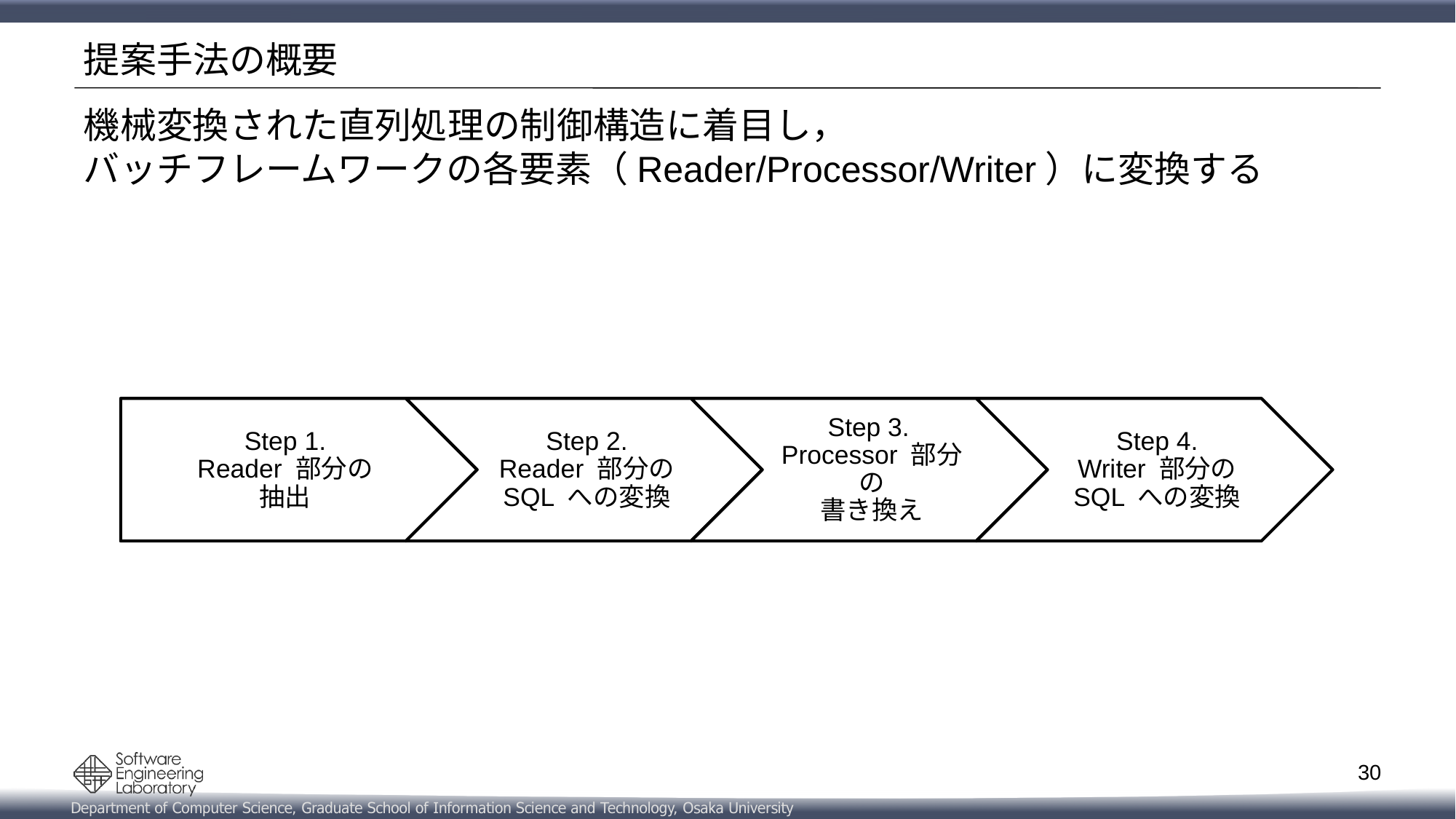

# 提案手法の概要
機械変換された直列処理の制御構造に着目し，
バッチフレームワークの各要素（Reader/Processor/Writer）に変換する
Step 1.
Reader 部分の
抽出
Step 2.
Reader 部分の
SQL への変換
Step 3.
Processor 部分の
書き換え
Step 4.
Writer 部分の
SQL への変換
30